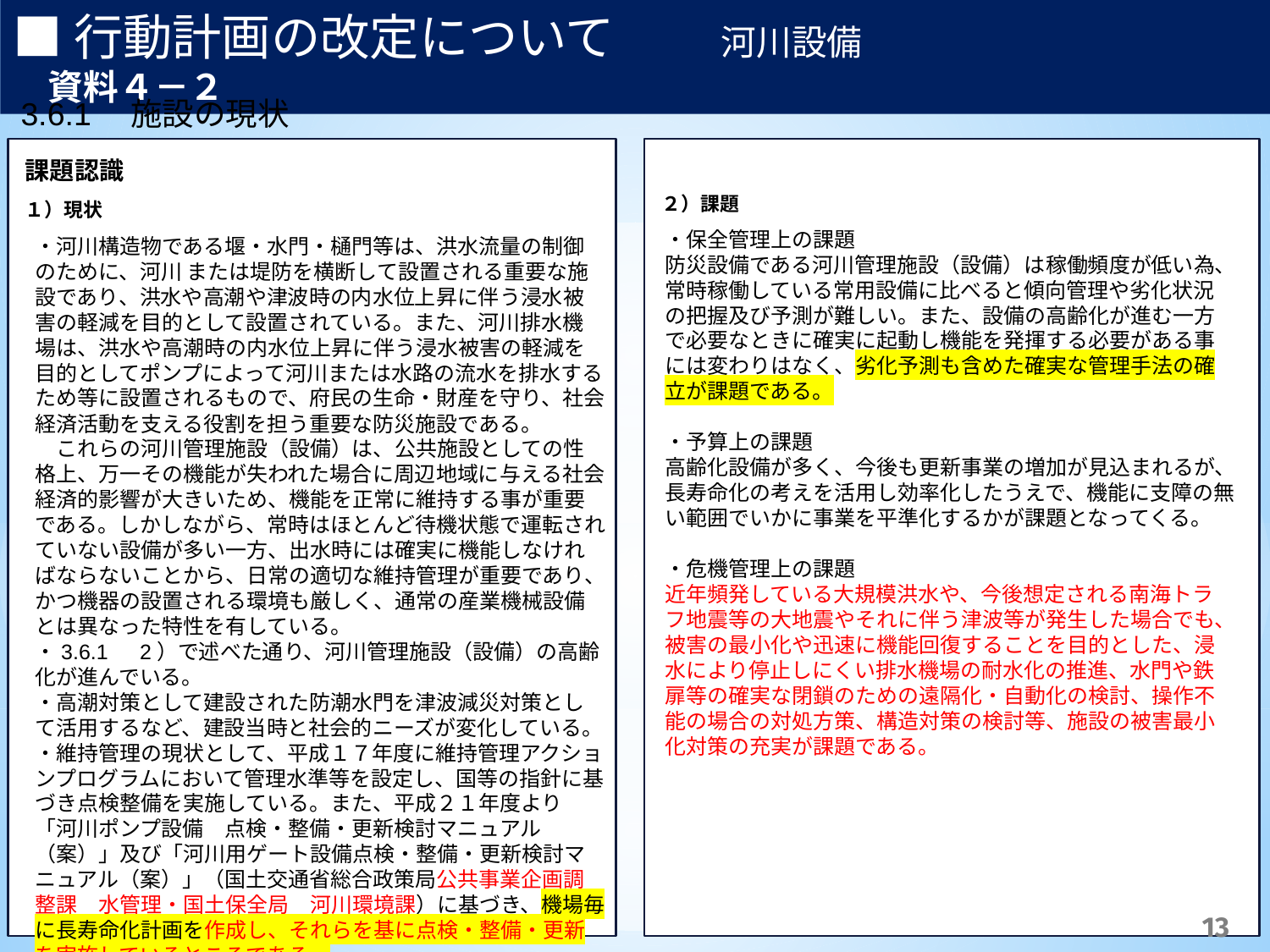

■行動計画の改定について　　　河川設備　　　　　　　　　　　　資料４－２
3.6.1　施設の現状

課題認識
２）課題
１）現状
・保全管理上の課題
防災設備である河川管理施設（設備）は稼働頻度が低い為、常時稼働している常用設備に比べると傾向管理や劣化状況の把握及び予測が難しい。また、設備の高齢化が進む一方で必要なときに確実に起動し機能を発揮する必要がある事には変わりはなく、劣化予測も含めた確実な管理手法の確立が課題である。

・予算上の課題
高齢化設備が多く、今後も更新事業の増加が見込まれるが、長寿命化の考えを活用し効率化したうえで、機能に支障の無い範囲でいかに事業を平準化するかが課題となってくる。

・危機管理上の課題
近年頻発している大規模洪水や、今後想定される南海トラフ地震等の大地震やそれに伴う津波等が発生した場合でも、被害の最小化や迅速に機能回復することを目的とした、浸水により停止しにくい排水機場の耐水化の推進、水門や鉄扉等の確実な閉鎖のための遠隔化・自動化の検討、操作不能の場合の対処方策、構造対策の検討等、施設の被害最小化対策の充実が課題である。
・河川構造物である堰・水門・樋門等は、洪水流量の制御のために、河川 または堤防を横断して設置される重要な施設であり、洪水や高潮や津波時の内水位上昇に伴う浸水被害の軽減を目的として設置されている。また、河川排水機場は、洪水や高潮時の内水位上昇に伴う浸水被害の軽減を目的としてポンプによって河川または水路の流水を排水するため等に設置されるもので、府民の生命・財産を守り、社会経済活動を支える役割を担う重要な防災施設である。
　これらの河川管理施設（設備）は、公共施設としての性格上、万一その機能が失われた場合に周辺地域に与える社会経済的影響が大きいため、機能を正常に維持する事が重要である。しかしながら、常時はほとんど待機状態で運転されていない設備が多い一方、出水時には確実に機能しなければならないことから、日常の適切な維持管理が重要であり、かつ機器の設置される環境も厳しく、通常の産業機械設備とは異なった特性を有している。
・3.6.1　2）で述べた通り、河川管理施設（設備）の高齢化が進んでいる。
・高潮対策として建設された防潮水門を津波減災対策として活用するなど、建設当時と社会的ニーズが変化している。
・維持管理の現状として、平成１７年度に維持管理アクションプログラムにおいて管理水準等を設定し、国等の指針に基づき点検整備を実施している。また、平成２１年度より「河川ポンプ設備　点検・整備・更新検討マニュアル（案）」及び「河川用ゲート設備点検・整備・更新検討マニュアル（案）」（国土交通省総合政策局公共事業企画調整課　水管理・国土保全局　河川環境課）に基づき、機場毎に長寿命化計画を作成し、それらを基に点検・整備・更新を実施しているところである。
13